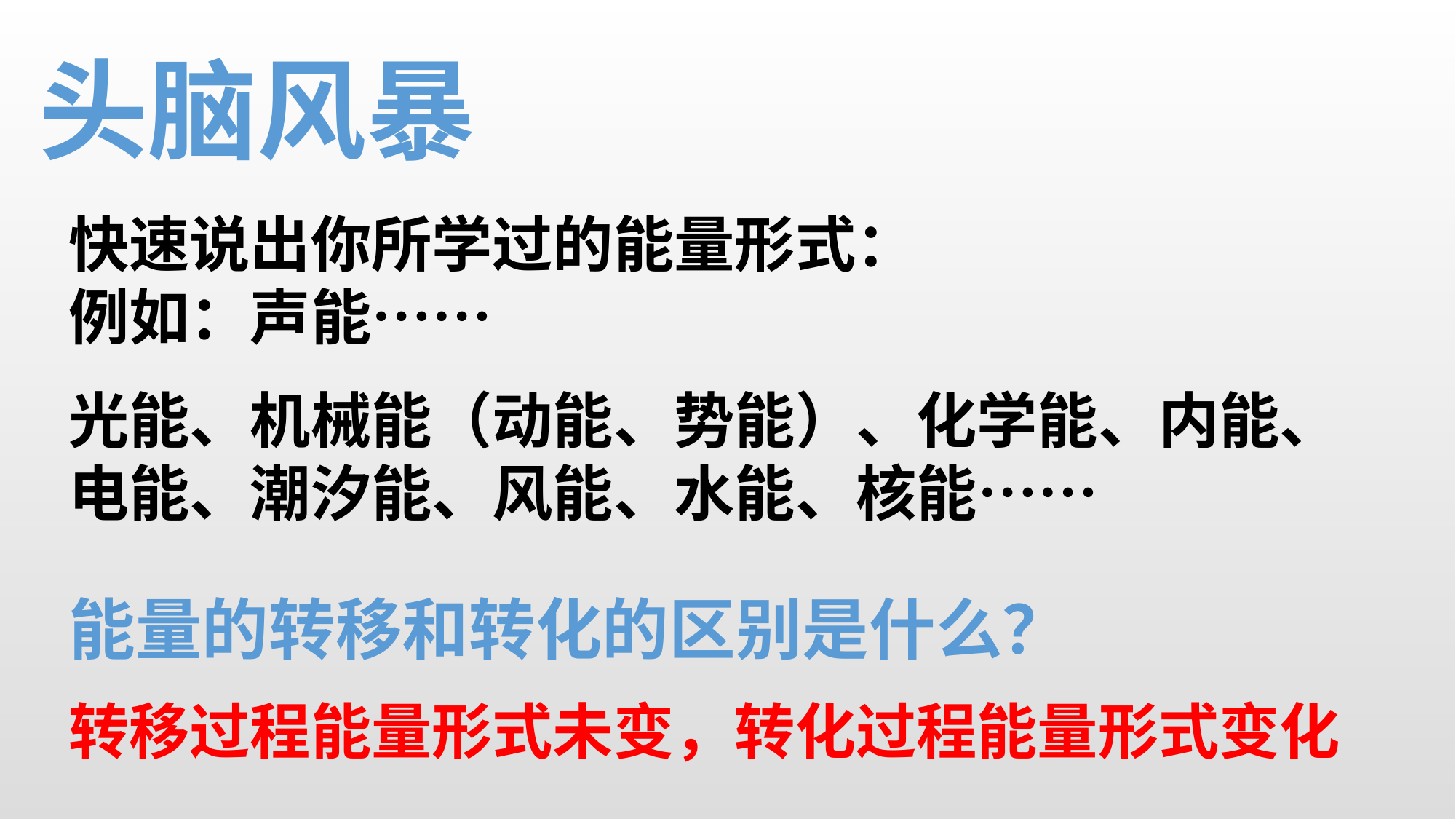

头脑风暴
快速说出你所学过的能量形式：
例如：声能……
光能、机械能（动能、势能）、化学能、内能、电能、潮汐能、风能、水能、核能……
能量的转移和转化的区别是什么？
转移过程能量形式未变，转化过程能量形式变化